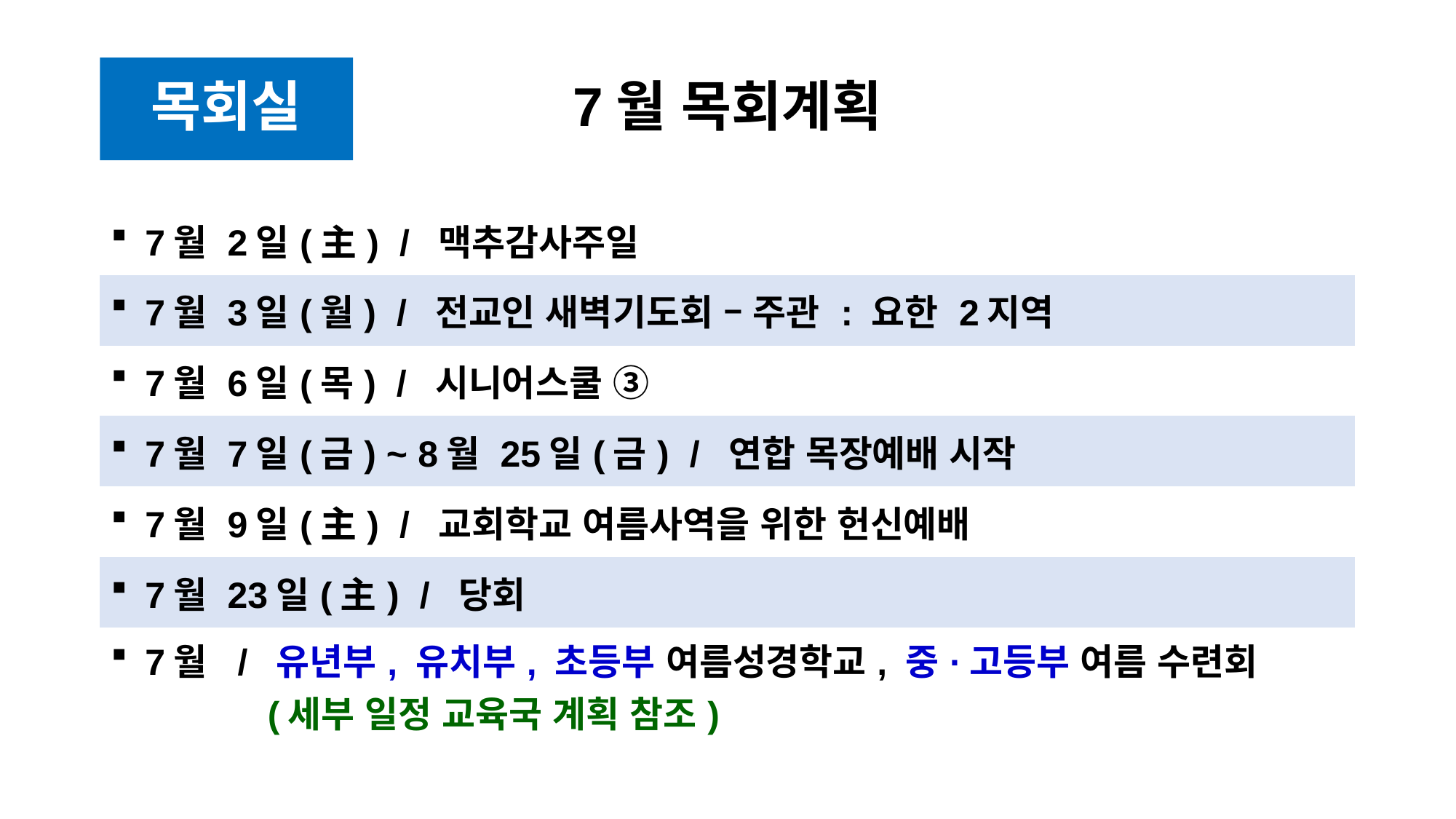

# 7월 목회계획
목회실
| 7월 2일(主) / 맥추감사주일 |
| --- |
| 7월 3일(월) / 전교인 새벽기도회 – 주관 : 요한 2지역 |
| 7월 6일(목) / 시니어스쿨 ③ |
| 7월 7일(금) ~ 8월 25일(금) / 연합 목장예배 시작 |
| 7월 9일(主) / 교회학교 여름사역을 위한 헌신예배 |
| 7월 23일(主) / 당회 |
| 7월 / 유년부, 유치부, 초등부 여름성경학교, 중·고등부 여름 수련회 (세부 일정 교육국 계획 참조) |